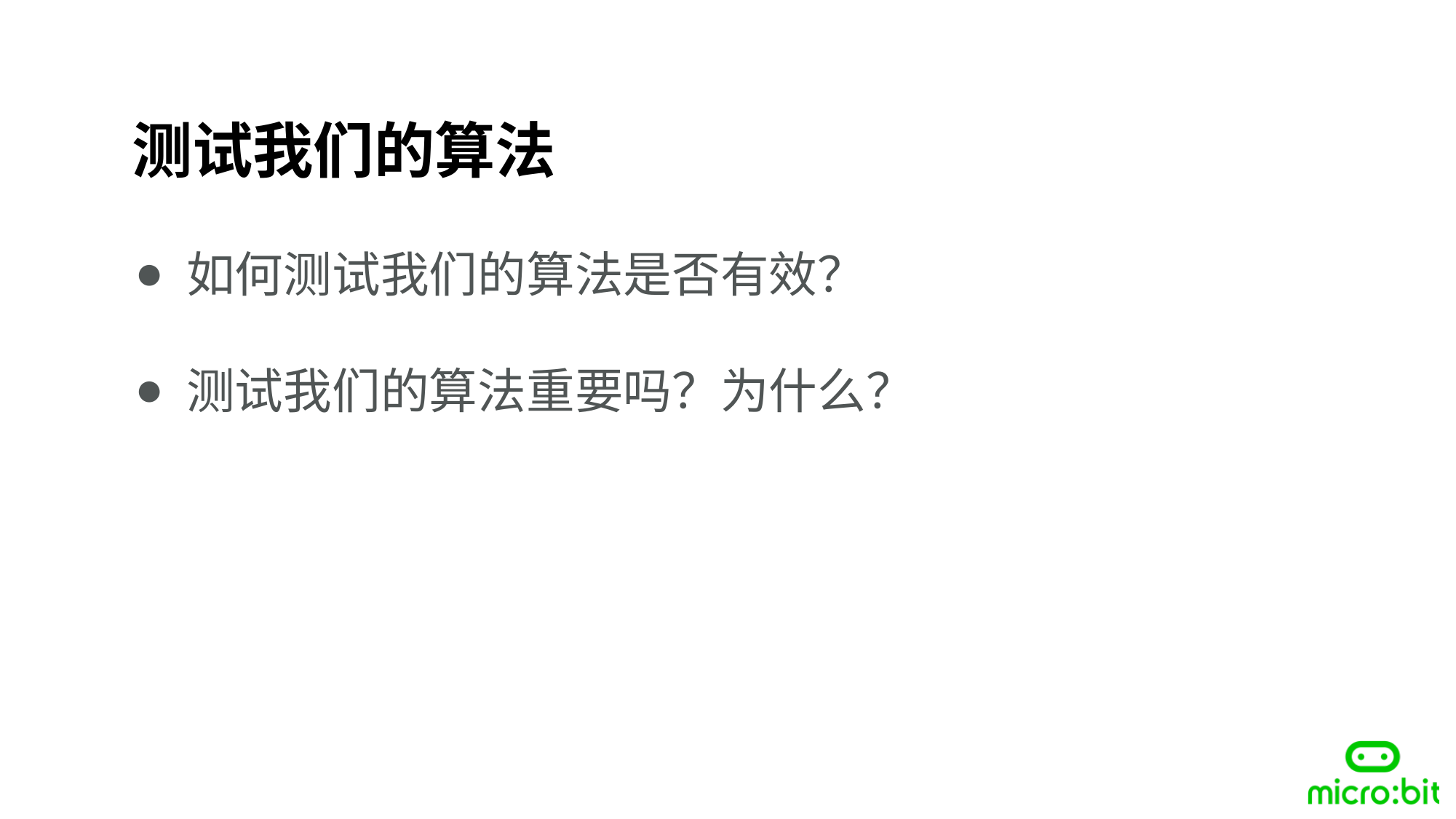

测试我们的算法

如何测试我们的算法是否有效？

测试我们的算法重要吗？为什么？